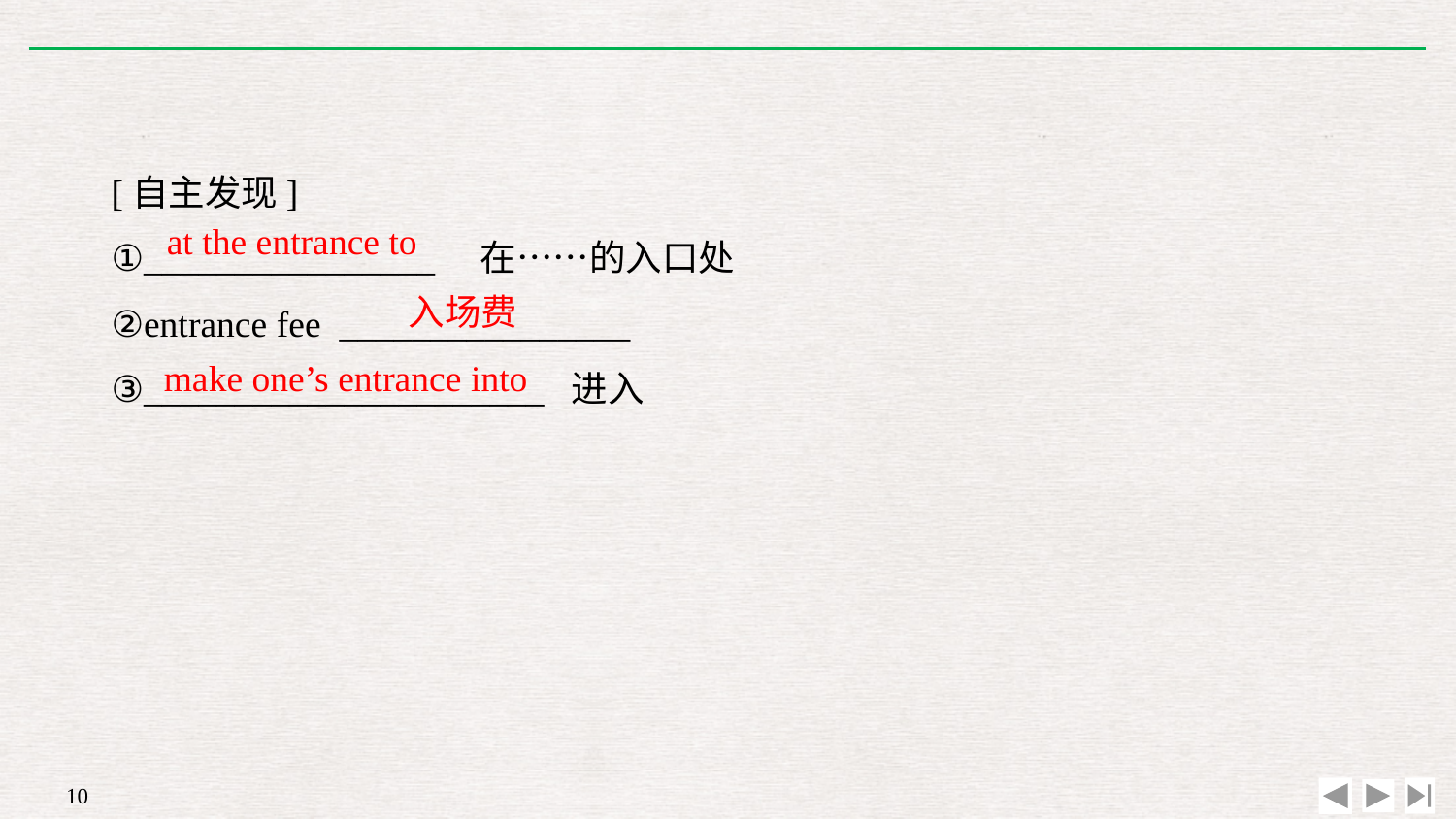

[自主发现]
①________________　在……的入口处
②entrance fee  ________________
③______________________  进入
at the entrance to
入场费
make one’s entrance into